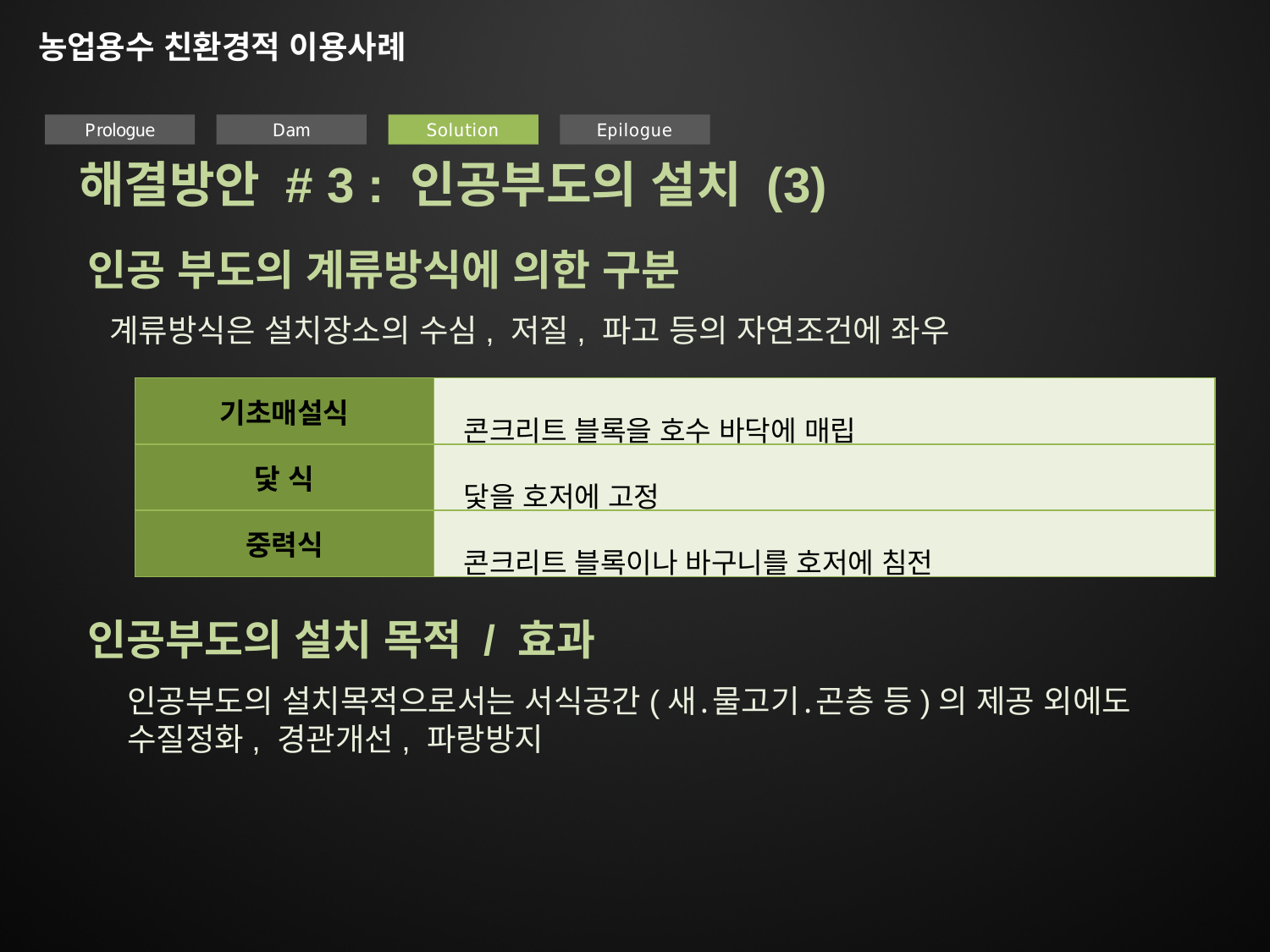

농업용수 친환경적 이용사례
Prologue
Dam
Solution
Epilogue
해결방안 # 3 : 인공부도의 설치 (3)
인공 부도의 계류방식에 의한 구분
계류방식은 설치장소의 수심, 저질, 파고 등의 자연조건에 좌우
| 기초매설식 | 콘크리트 블록을 호수 바닥에 매립 |
| --- | --- |
| 닻 식 | 닻을 호저에 고정 |
| 중력식 | 콘크리트 블록이나 바구니를 호저에 침전 |
인공부도의 설치 목적 / 효과
인공부도의 설치목적으로서는 서식공간(새․물고기․곤층 등)의 제공 외에도 수질정화, 경관개선, 파랑방지